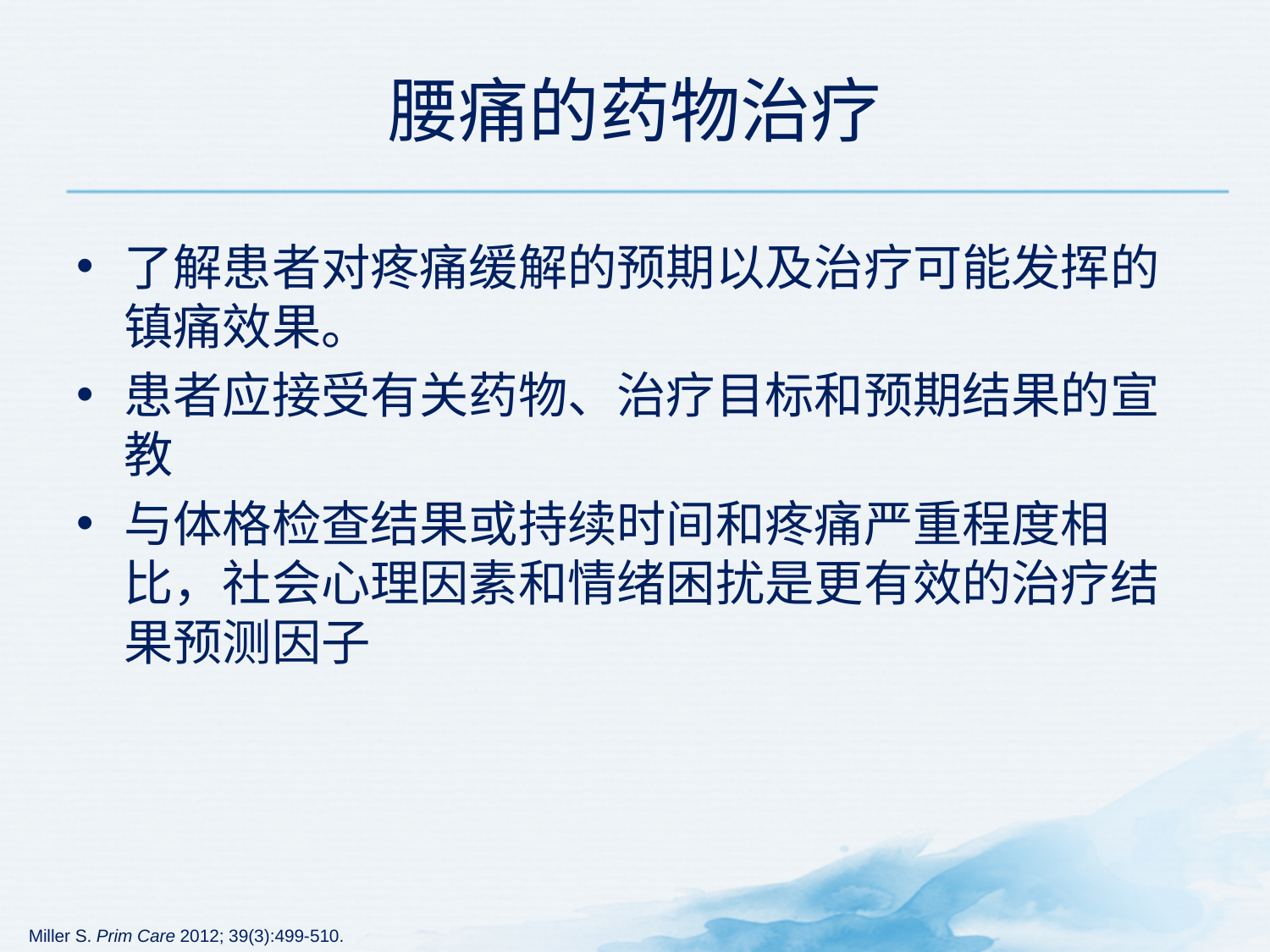

# 腰痛的药物治疗
了解患者对疼痛缓解的预期以及治疗可能发挥的镇痛效果。
患者应接受有关药物、治疗目标和预期结果的宣教
与体格检查结果或持续时间和疼痛严重程度相比，社会心理因素和情绪困扰是更有效的治疗结果预测因子

Miller S. Prim Care 2012; 39(3):499-510.